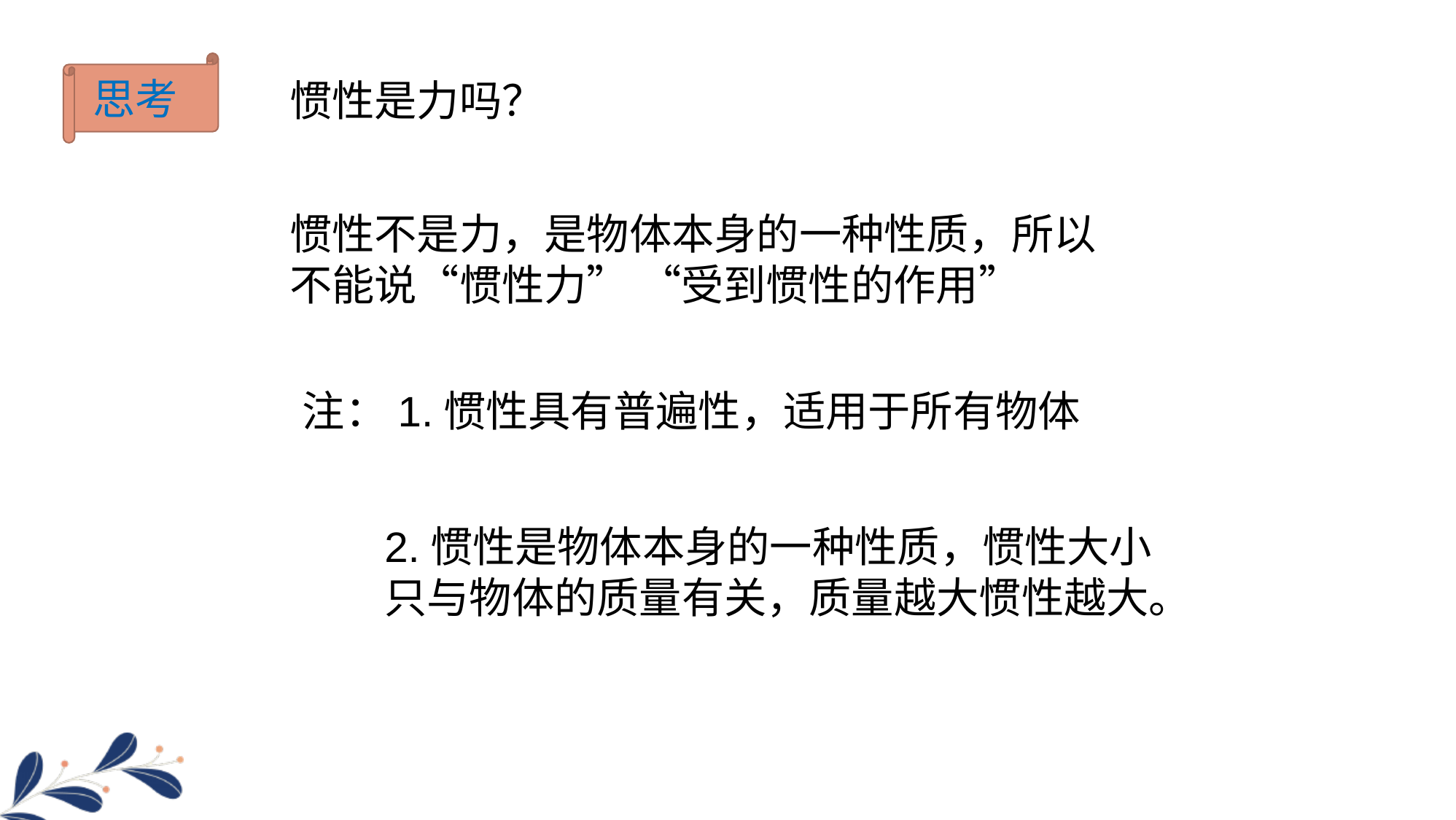

思考
惯性是力吗？
惯性不是力，是物体本身的一种性质，所以不能说“惯性力” “受到惯性的作用”
注：1.惯性具有普遍性，适用于所有物体
2.惯性是物体本身的一种性质，惯性大小只与物体的质量有关，质量越大惯性越大。